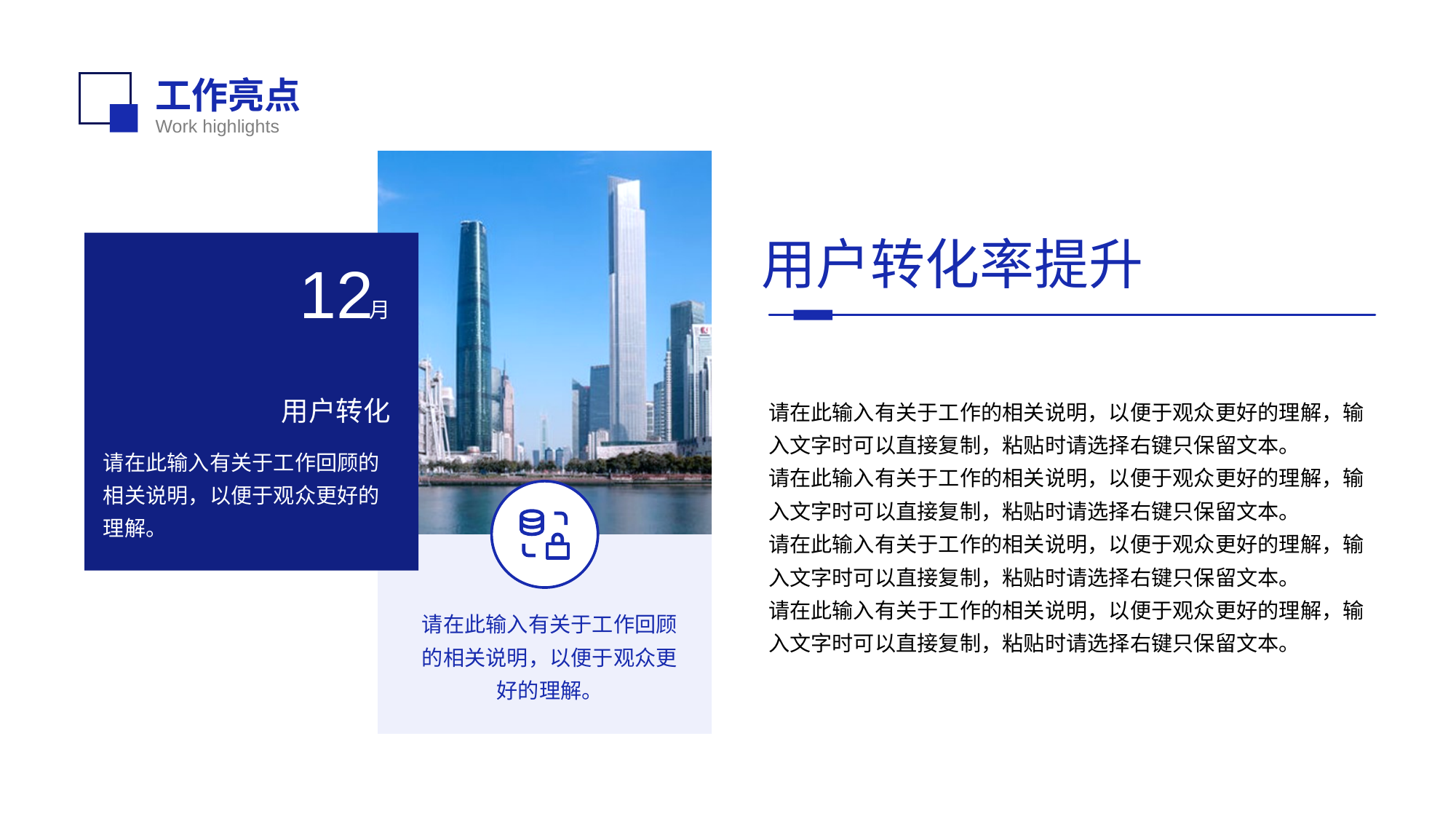

工作亮点
Work highlights

用户转化率提升

12
月

请在此输入有关于工作的相关说明，以便于观众更好的理解，输入文字时可以直接复制，粘贴时请选择右键只保留文本。
请在此输入有关于工作的相关说明，以便于观众更好的理解，输入文字时可以直接复制，粘贴时请选择右键只保留文本。
请在此输入有关于工作的相关说明，以便于观众更好的理解，输入文字时可以直接复制，粘贴时请选择右键只保留文本。
请在此输入有关于工作的相关说明，以便于观众更好的理解，输入文字时可以直接复制，粘贴时请选择右键只保留文本。

用户转化
请在此输入有关于工作回顾的相关说明，以便于观众更好的理解。

请在此输入有关于工作回顾的相关说明，以便于观众更好的理解。